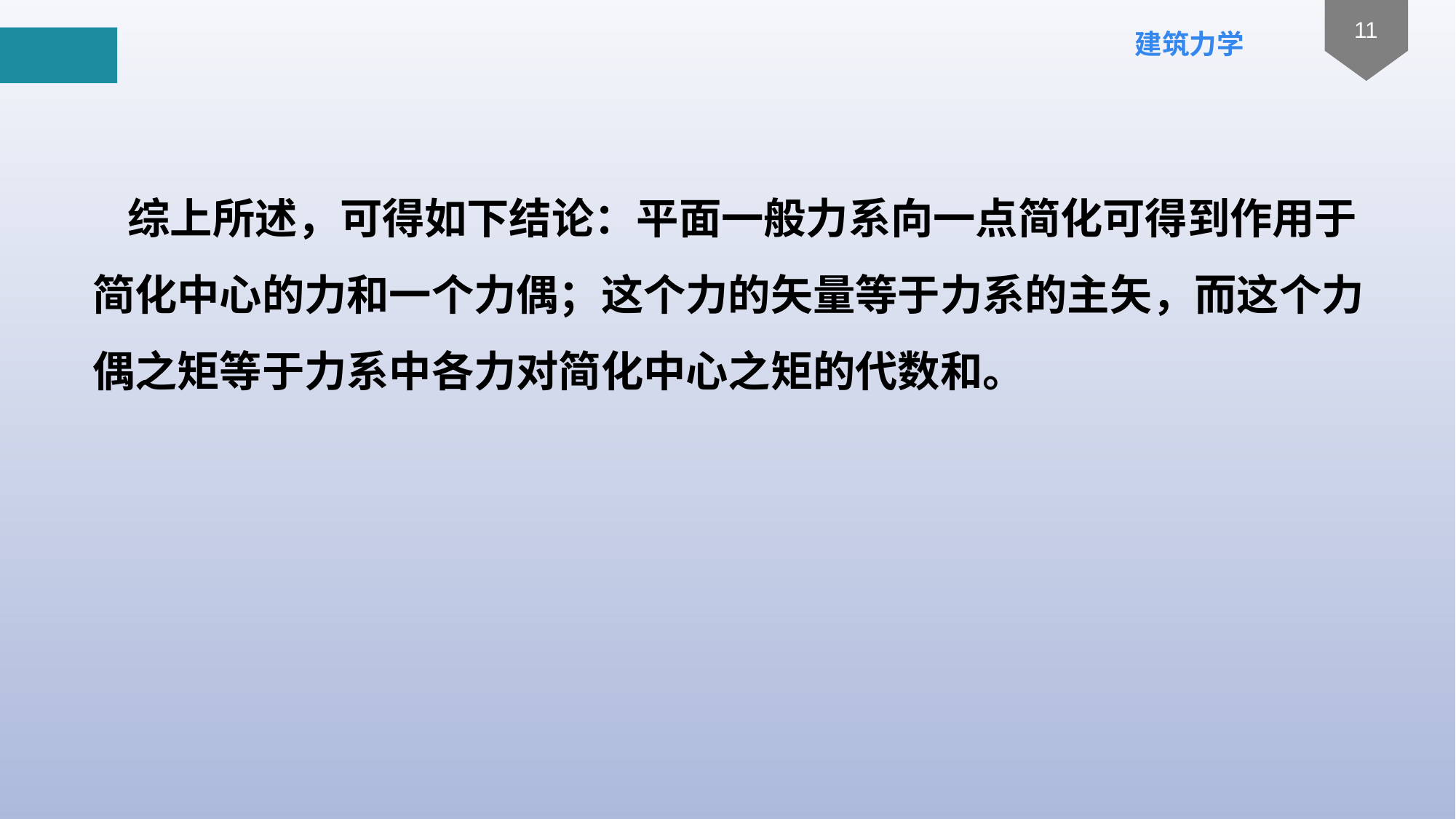

综上所述，可得如下结论：平面一般力系向一点简化可得到作用于简化中心的力和一个力偶；这个力的矢量等于力系的主矢，而这个力偶之矩等于力系中各力对简化中心之矩的代数和。